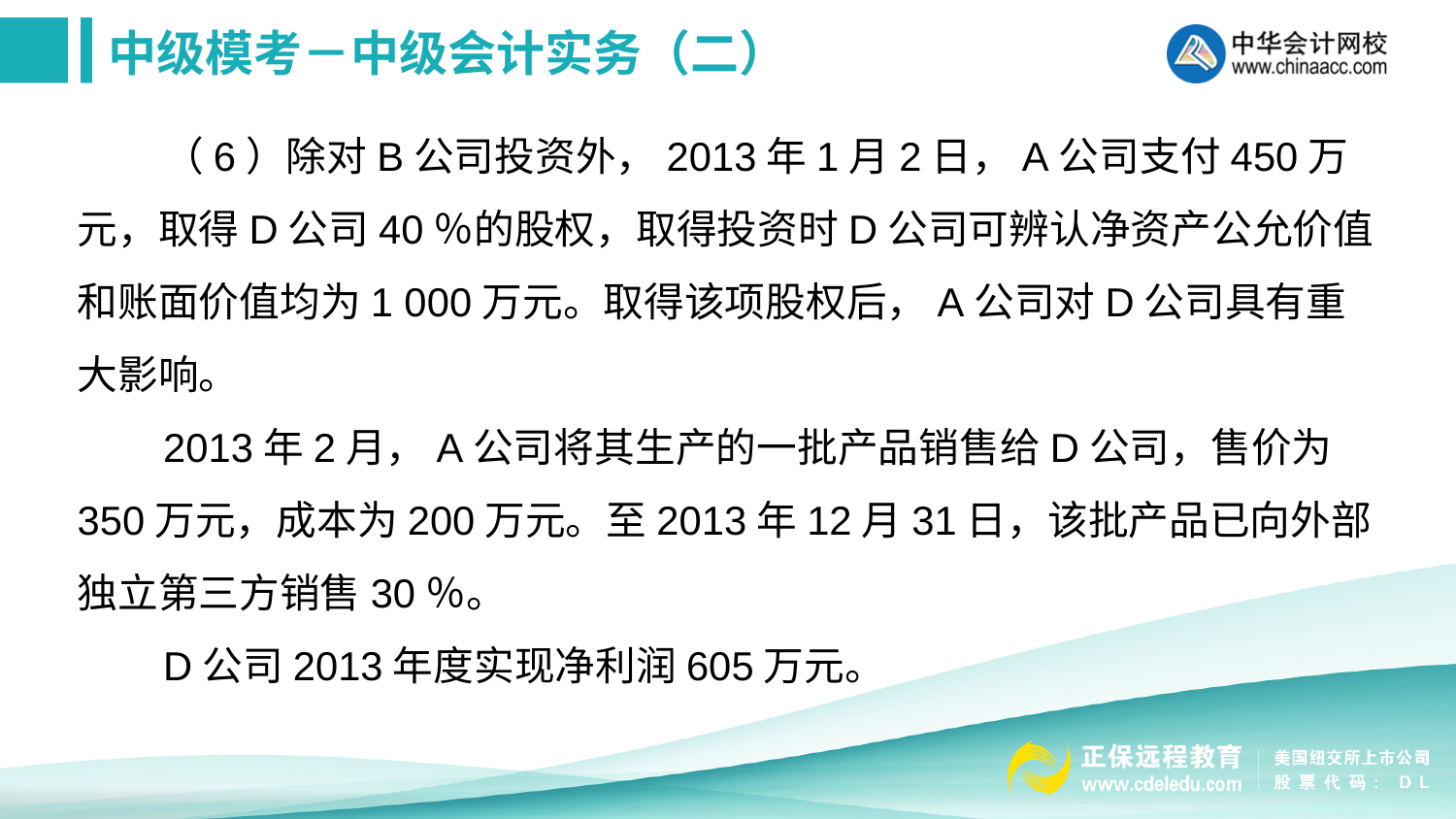

（6）除对B公司投资外，2013年1月2日，A公司支付450万元，取得D公司40％的股权，取得投资时D公司可辨认净资产公允价值和账面价值均为1 000万元。取得该项股权后，A公司对D公司具有重大影响。
2013年2月，A公司将其生产的一批产品销售给D公司，售价为350万元，成本为200万元。至2013年12月31日，该批产品已向外部独立第三方销售30％。
D公司2013年度实现净利润605万元。